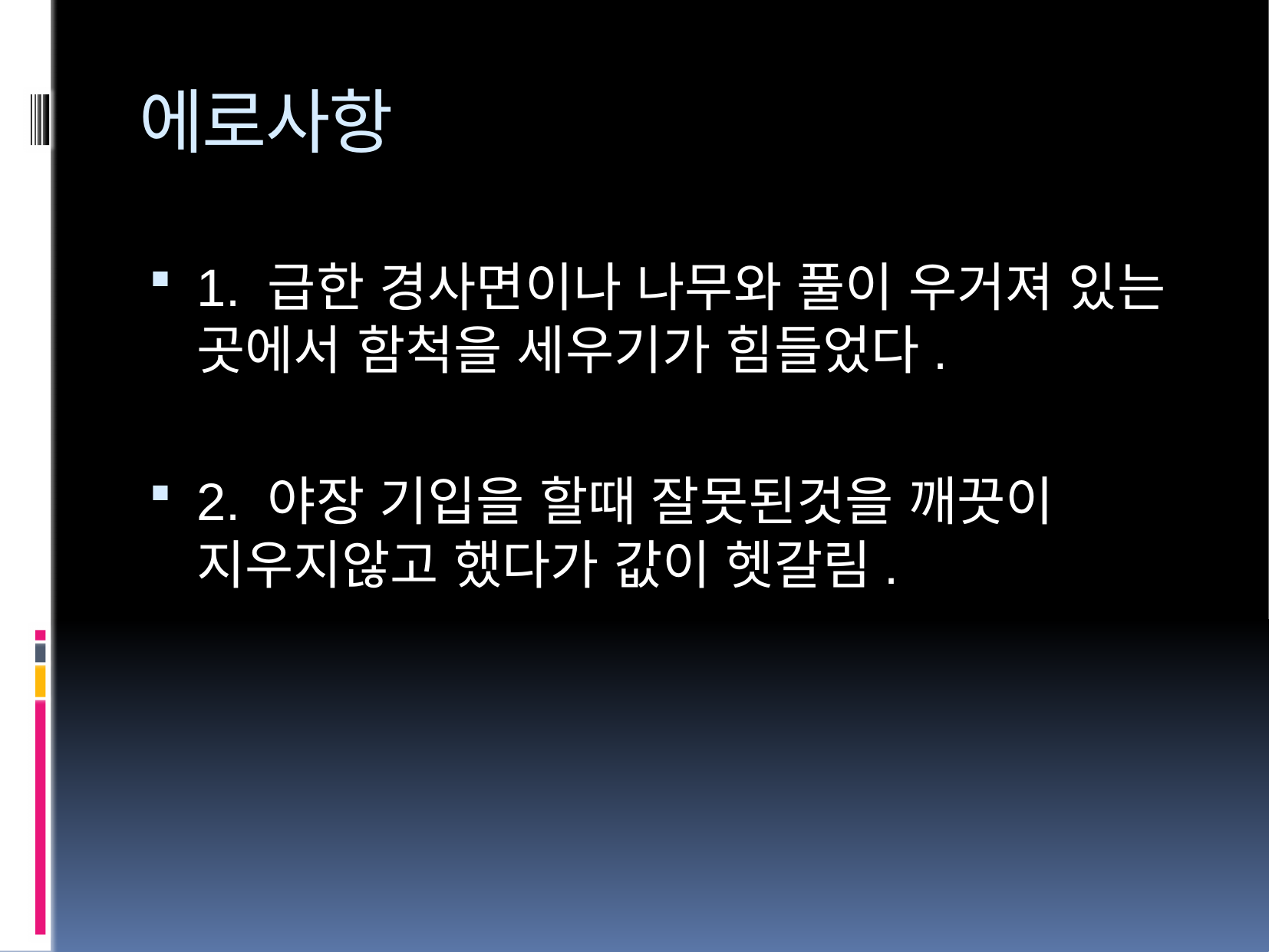

# 에로사항
1. 급한 경사면이나 나무와 풀이 우거져 있는 곳에서 함척을 세우기가 힘들었다.

2. 야장 기입을 할때 잘못된것을 깨끗이 지우지않고 했다가 값이 헷갈림.